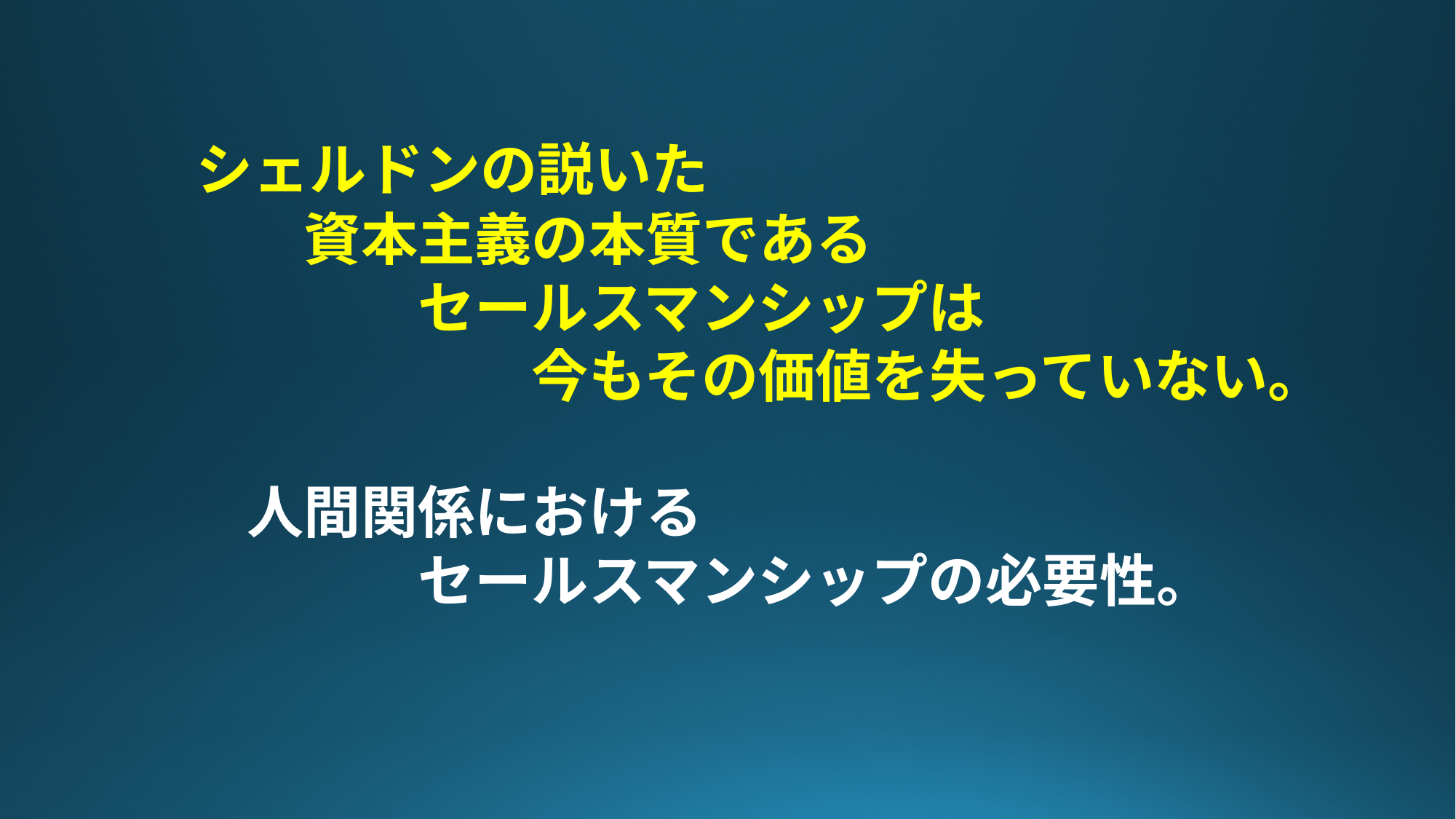

# シェルドンの説いた　　　　　　　　　　 　　　資本主義の本質である 　　　　　セールスマンシップは　　　 　　　　　　　今もその価値を失っていない。 　 　　人間関係における 　　　　　セールスマンシップの必要性。